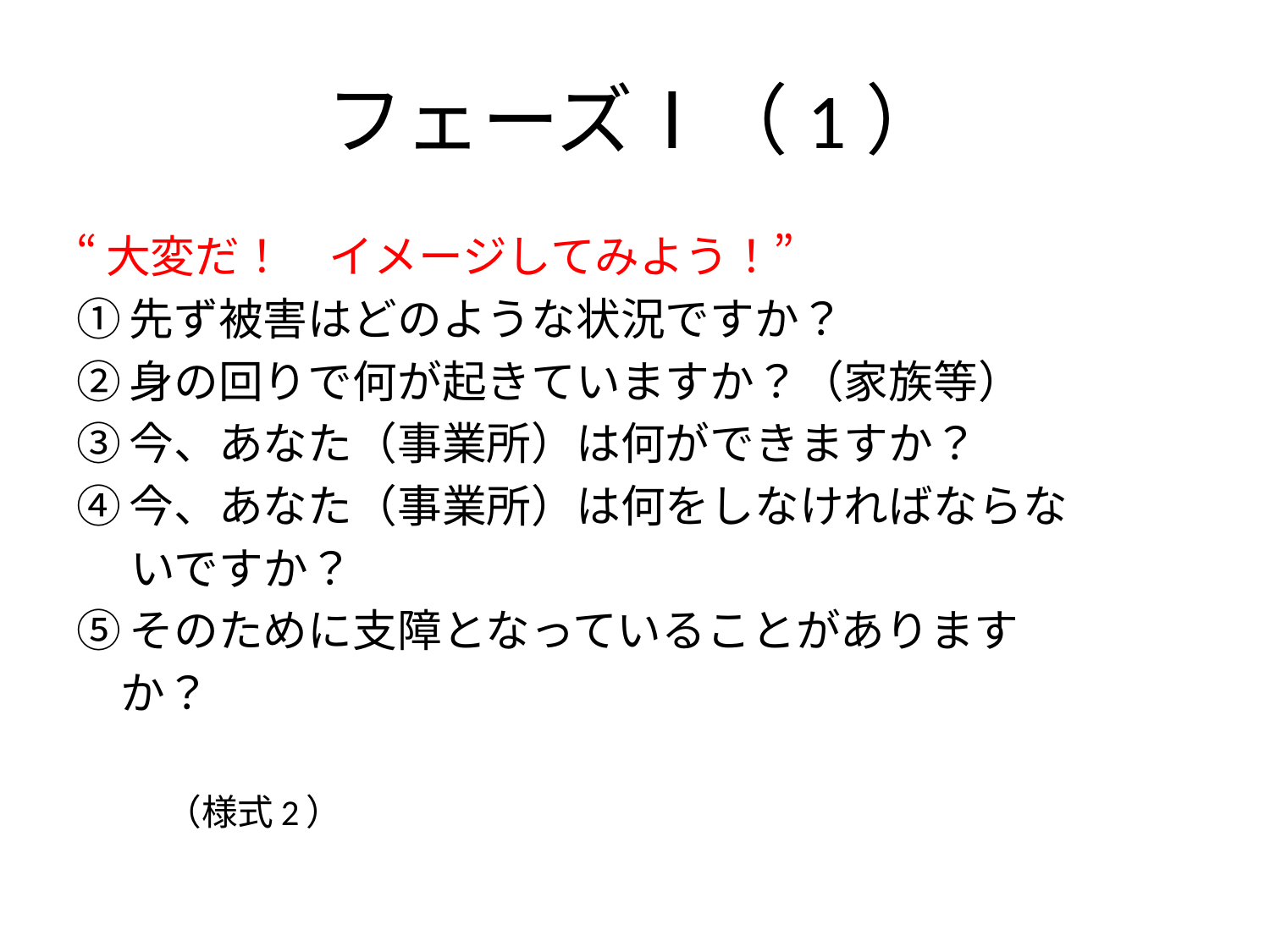

# フェーズⅠ（1）
“大変だ！　イメージしてみよう！”
①先ず被害はどのような状況ですか？
②身の回りで何が起きていますか？（家族等）
③今、あなた（事業所）は何ができますか？
④今、あなた（事業所）は何をしなければならな
　 いですか？
⑤そのために支障となっていることがあります
　か？
　　　　　　　　　　　　　　　　　　　　　　　　　　　（様式2）